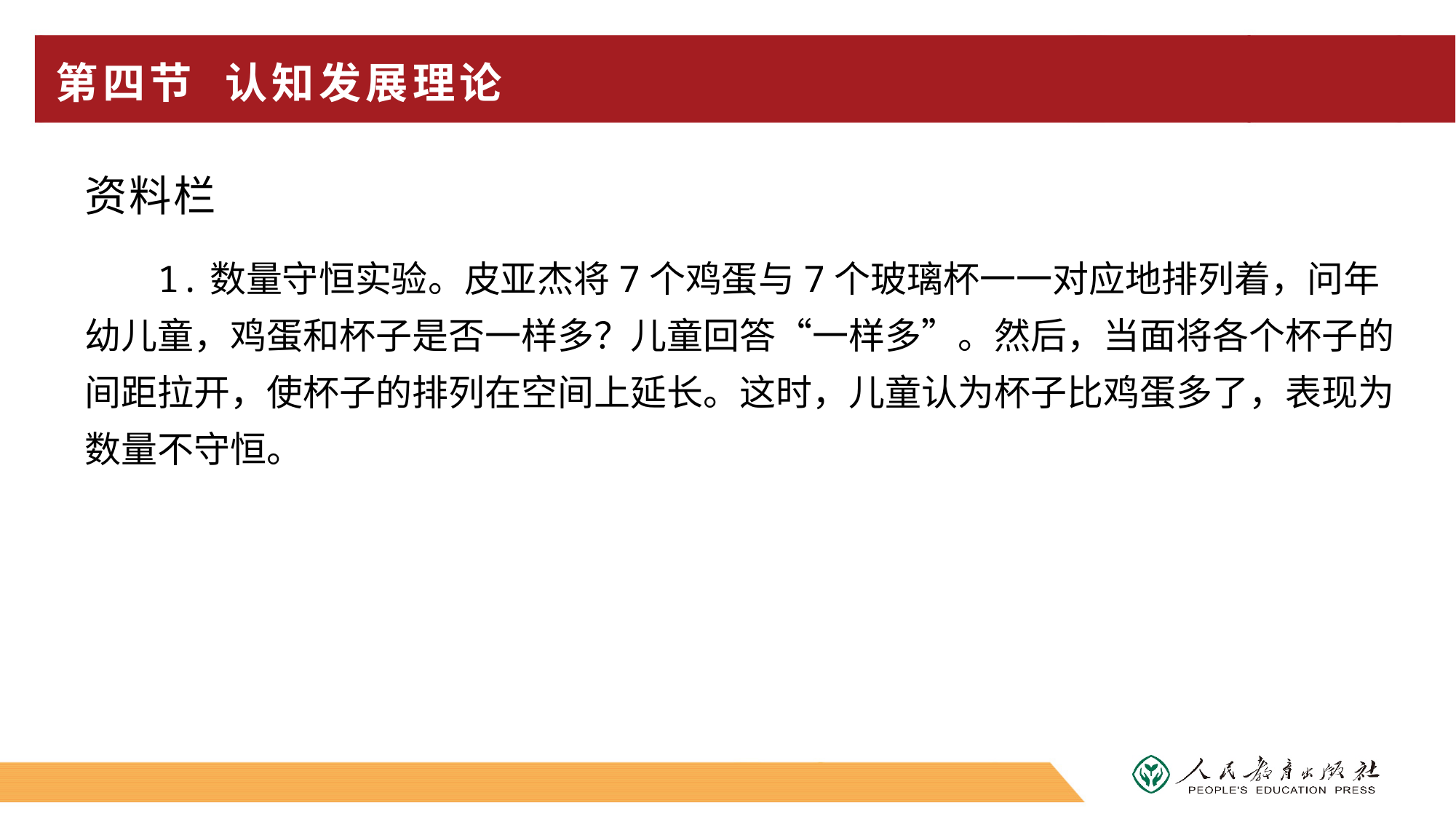

# 第四节  认知发展理论
资料栏
1.数量守恒实验。皮亚杰将7个鸡蛋与7个玻璃杯一一对应地排列着，问年幼儿童，鸡蛋和杯子是否一样多？儿童回答“一样多”。然后，当面将各个杯子的间距拉开，使杯子的排列在空间上延长。这时，儿童认为杯子比鸡蛋多了，表现为数量不守恒。